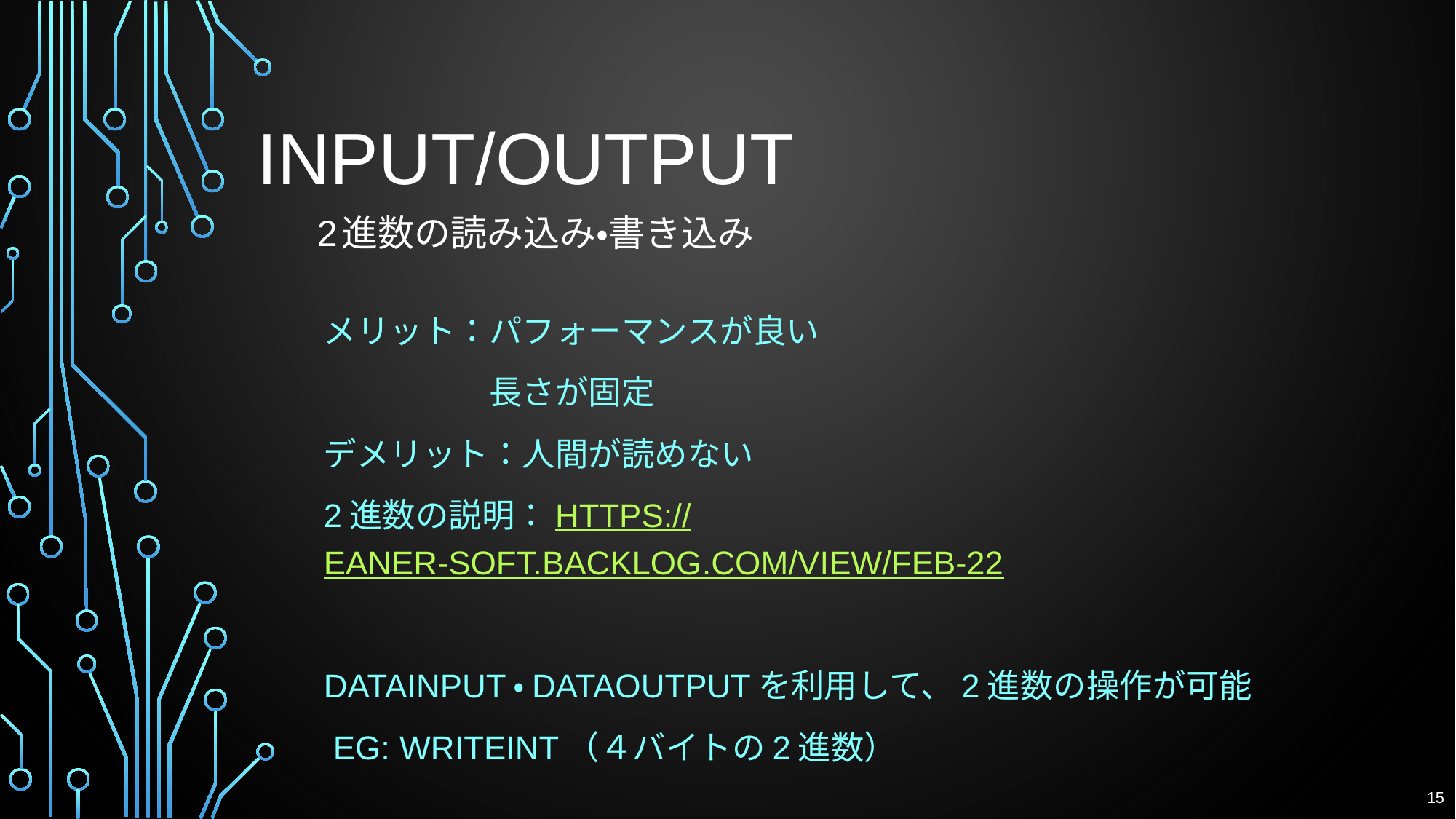

# INPUT/OUTPUT
2進数の読み込み・書き込み
メリット：パフォーマンスが良い
　　　　　長さが固定
デメリット：人間が読めない
2進数の説明：https://eaner-soft.backlog.com/view/FEB-22

Datainput・dataoutputを利用して、2進数の操作が可能
 eg: writeInt（４バイトの2進数）

15